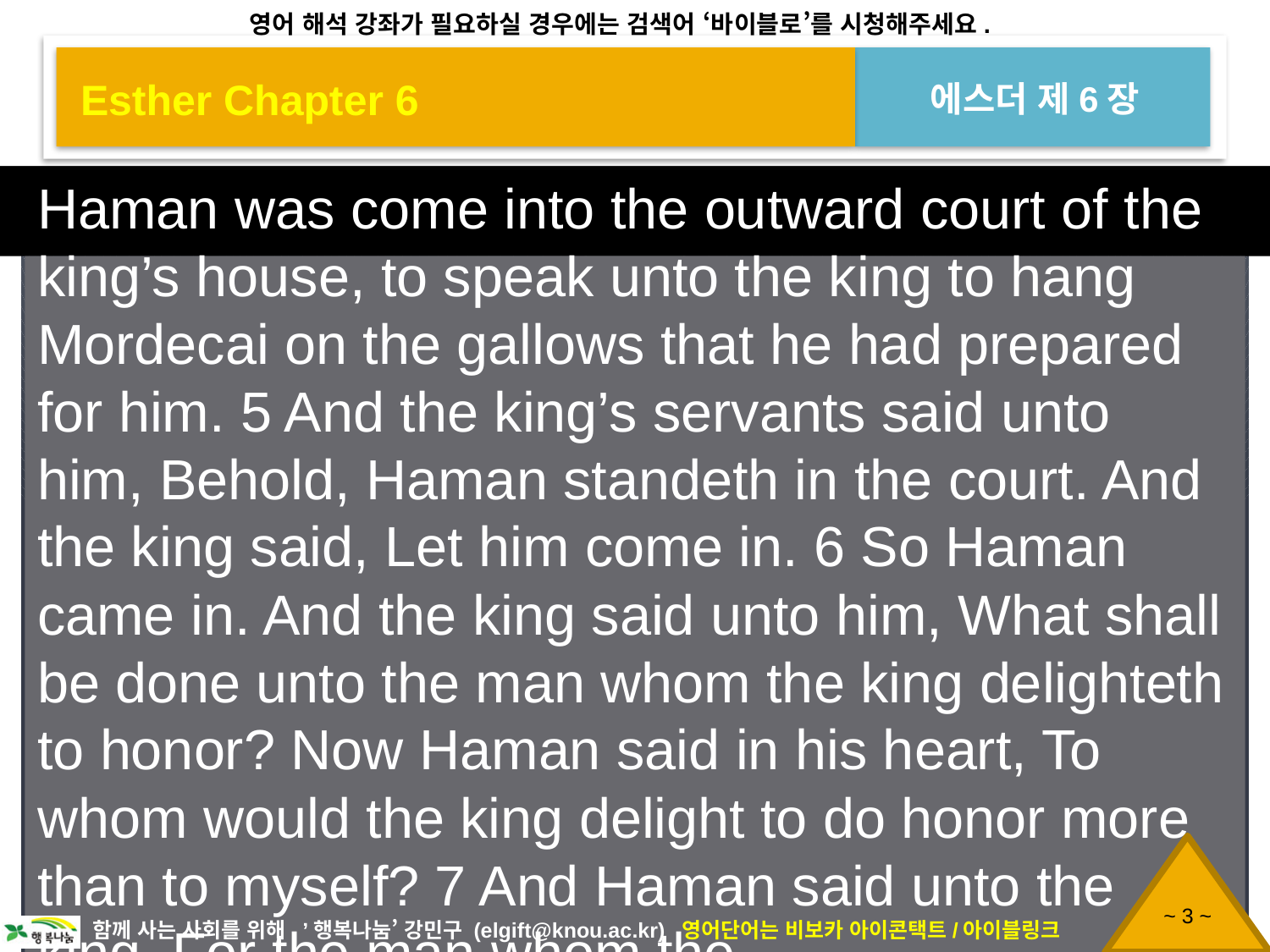

Esther Chapter 6
에스더 제6장
Haman was come into the outward court of the king’s house, to speak unto the king to hang Mordecai on the gallows that he had prepared for him. 5 And the king’s servants said unto him, Behold, Haman standeth in the court. And the king said, Let him come in. 6 So Haman came in. And the king said unto him, What shall be done unto the man whom the king delighteth to honor? Now Haman said in his heart, To whom would the king delight to do honor more than to myself? 7 And Haman said unto the king, For the man whom the